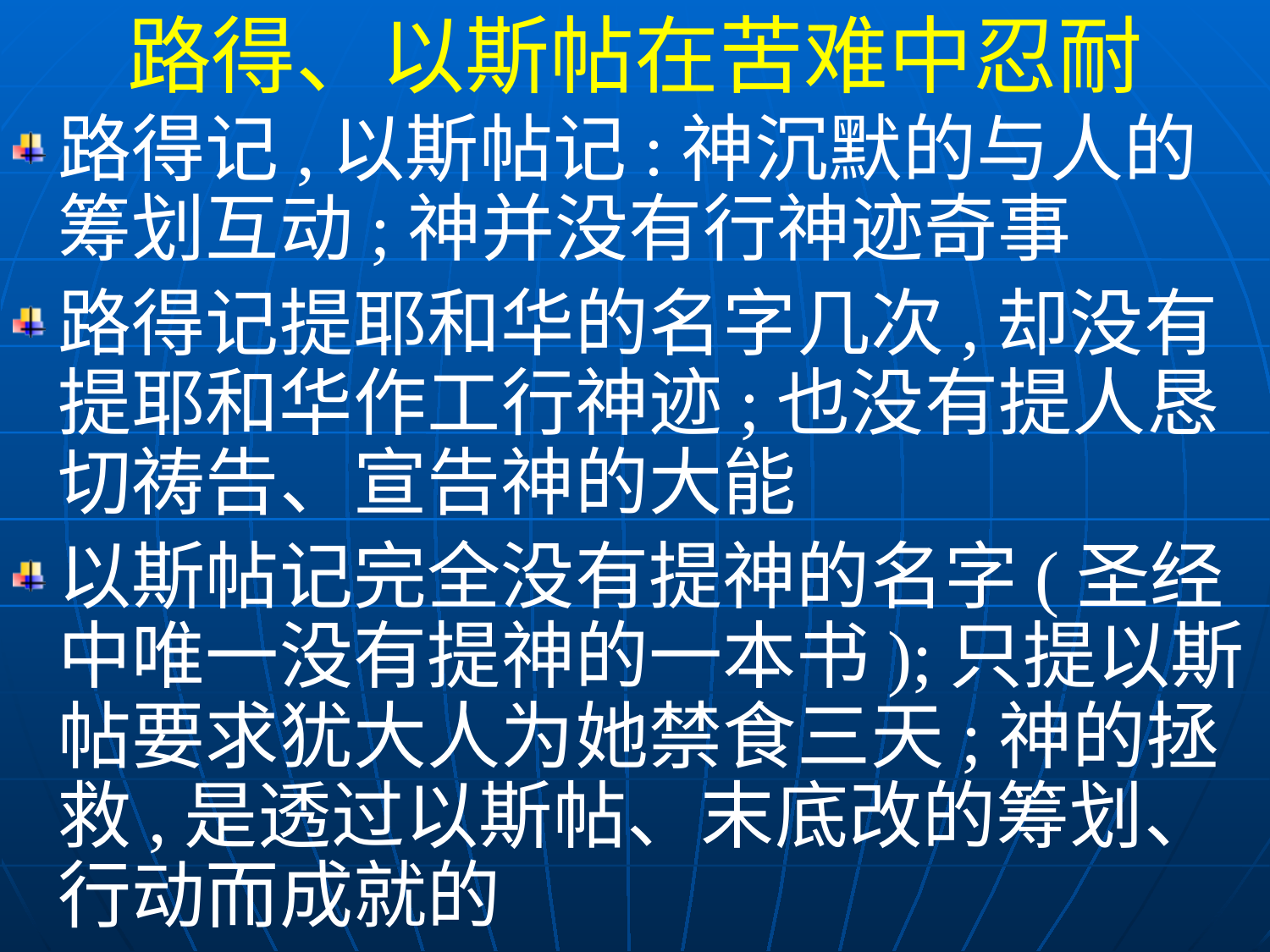

路得、以斯帖在苦难中忍耐
路得记,以斯帖记:神沉默的与人的筹划互动;神并没有行神迹奇事
路得记提耶和华的名字几次,却没有提耶和华作工行神迹;也没有提人恳切祷告、宣告神的大能
以斯帖记完全没有提神的名字(圣经中唯一没有提神的一本书);只提以斯帖要求犹大人为她禁食三天;神的拯救,是透过以斯帖、末底改的筹划、行动而成就的